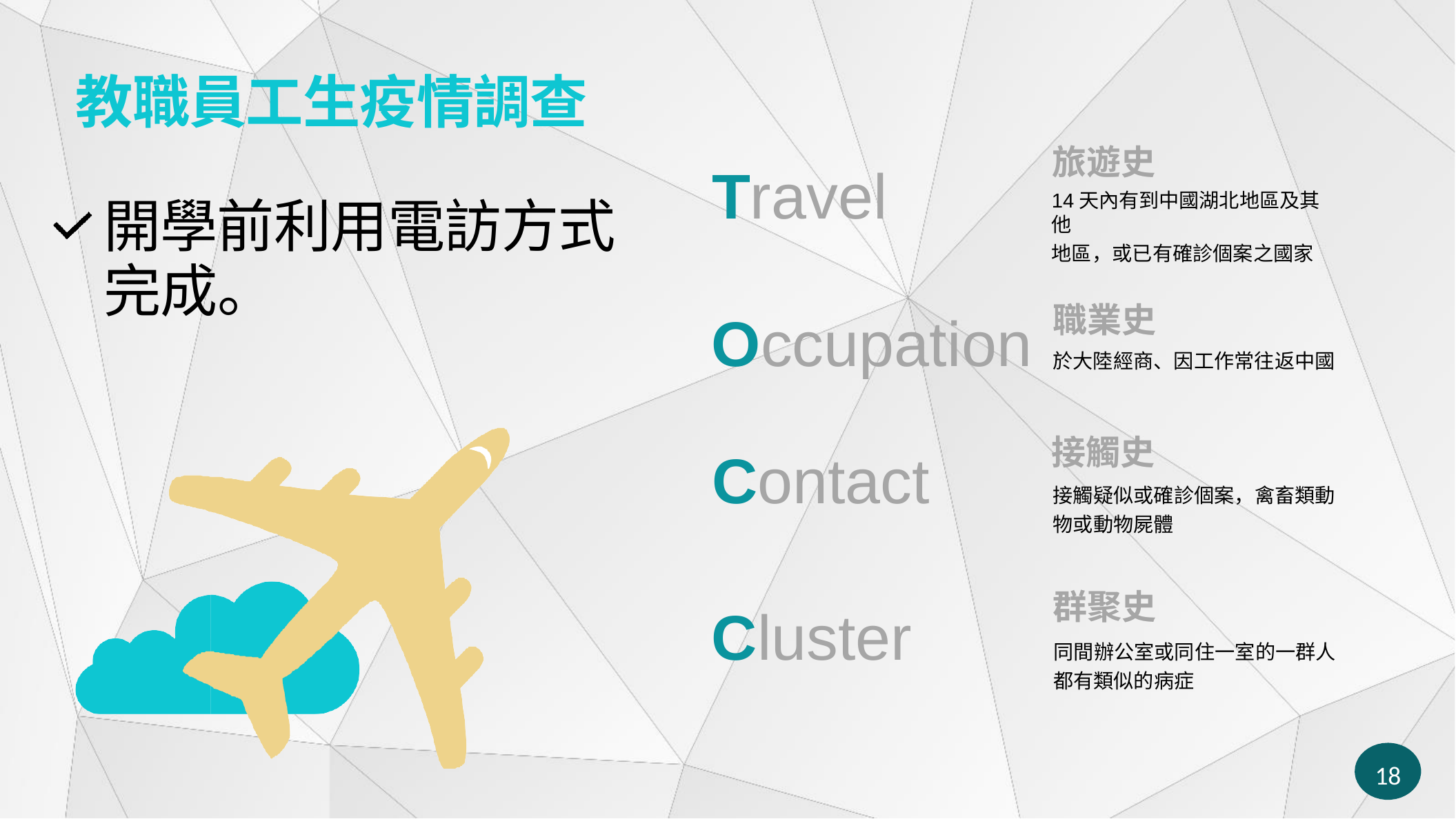

# 教職員工生疫情調查
旅遊史
14天內有到中國湖北地區及其他
地區，或已有確診個案之國家
Travel
開學前利用電訪方式 完成。

職業史
於大陸經商、因工作常往返中國
Occupation

接觸史
接觸疑似或確診個案，禽畜類動 物或動物屍體

群聚史
同間辦公室或同住一室的一群人
都有類似的病症
Contact
Cluster

18